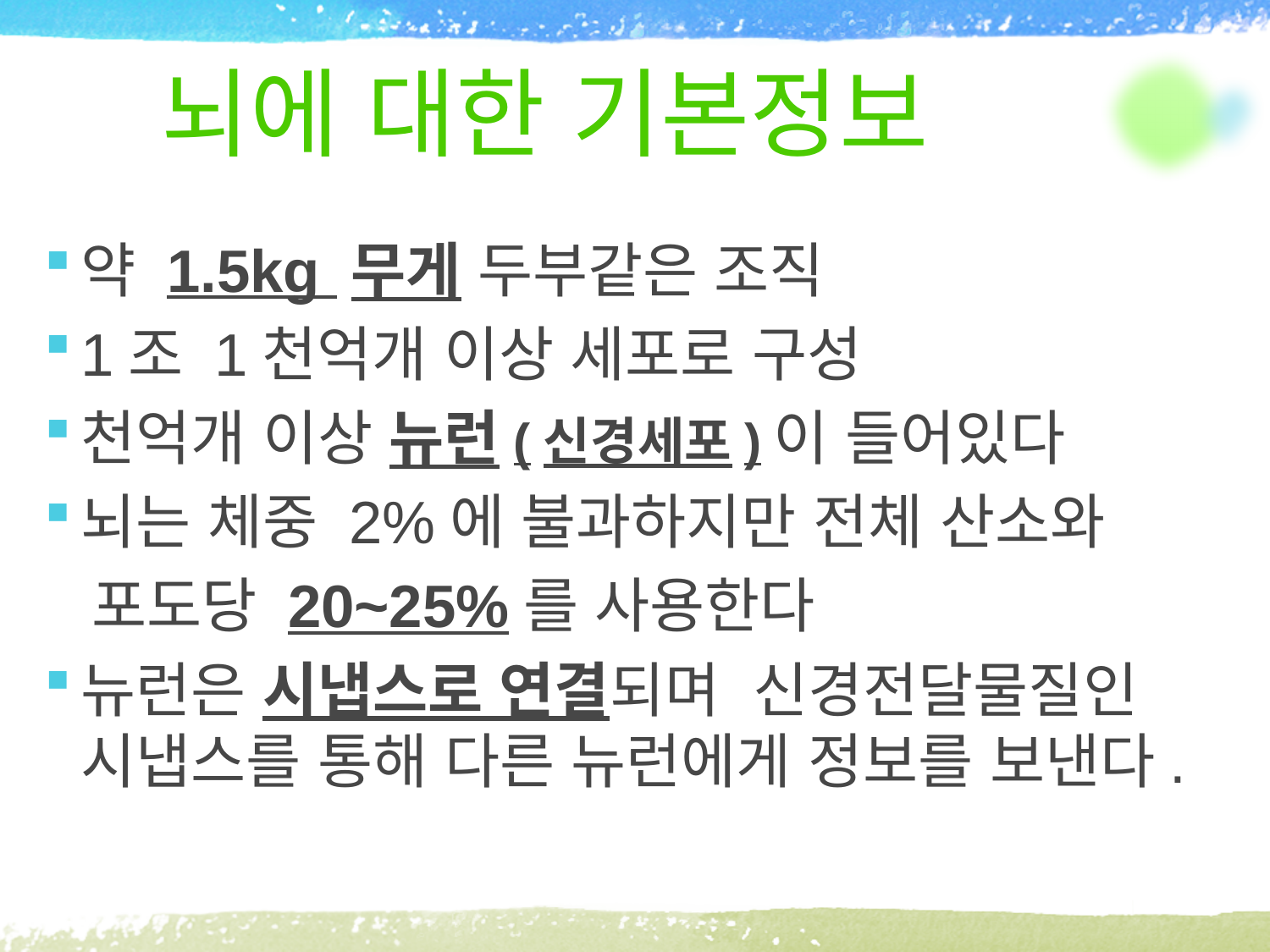

# 뇌에 대한 기본정보
약 1.5kg 무게 두부같은 조직
1조 1천억개 이상 세포로 구성
천억개 이상 뉴런(신경세포)이 들어있다
뇌는 체중 2%에 불과하지만 전체 산소와
  포도당 20~25%를 사용한다
뉴런은 시냅스로 연결되며  신경전달물질인 시냅스를 통해 다른 뉴런에게 정보를 보낸다.